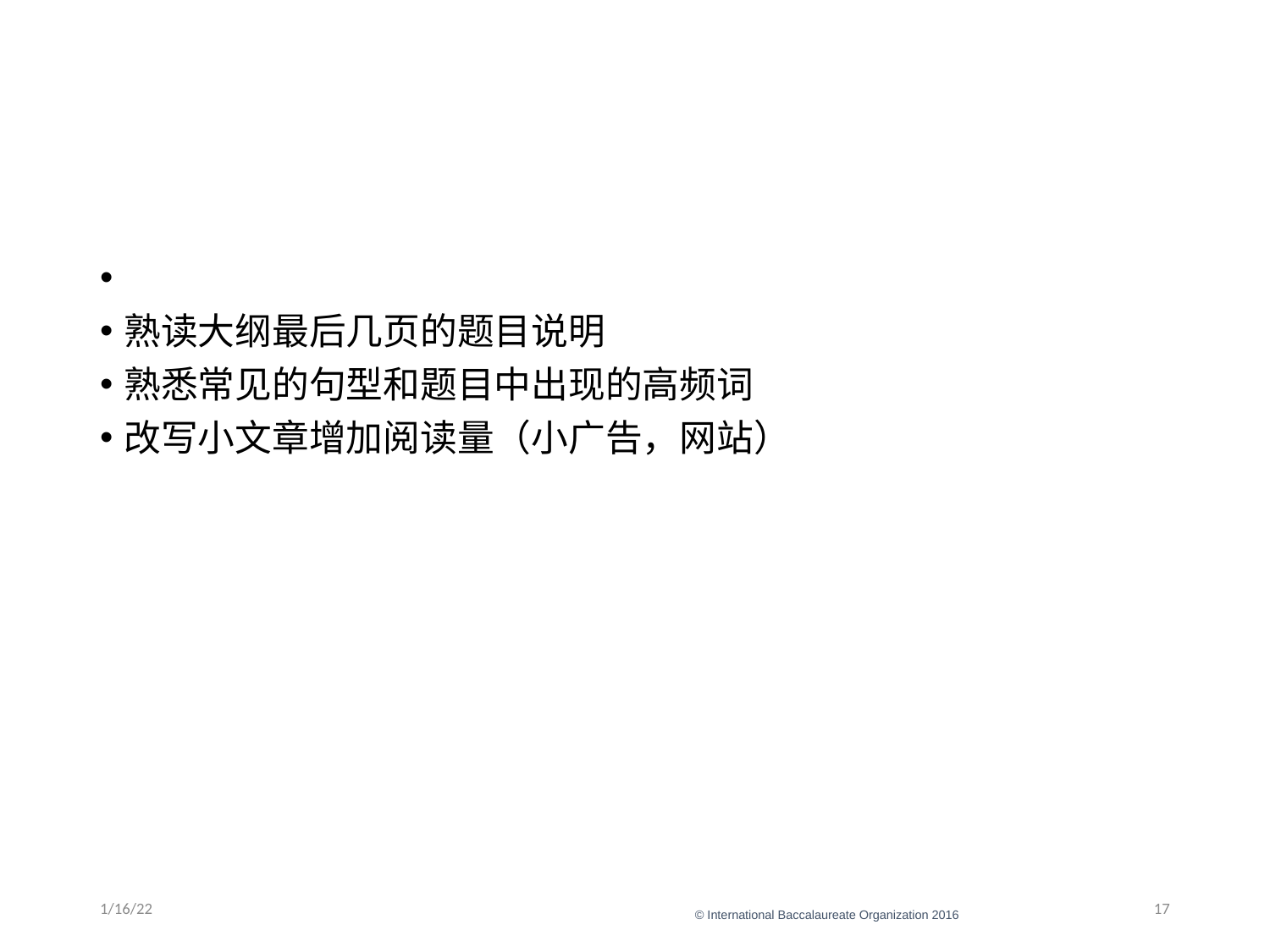

#

熟读大纲最后几页的题目说明
熟悉常见的句型和题目中出现的高频词
改写小文章增加阅读量（小广告，网站）

1/16/22
17